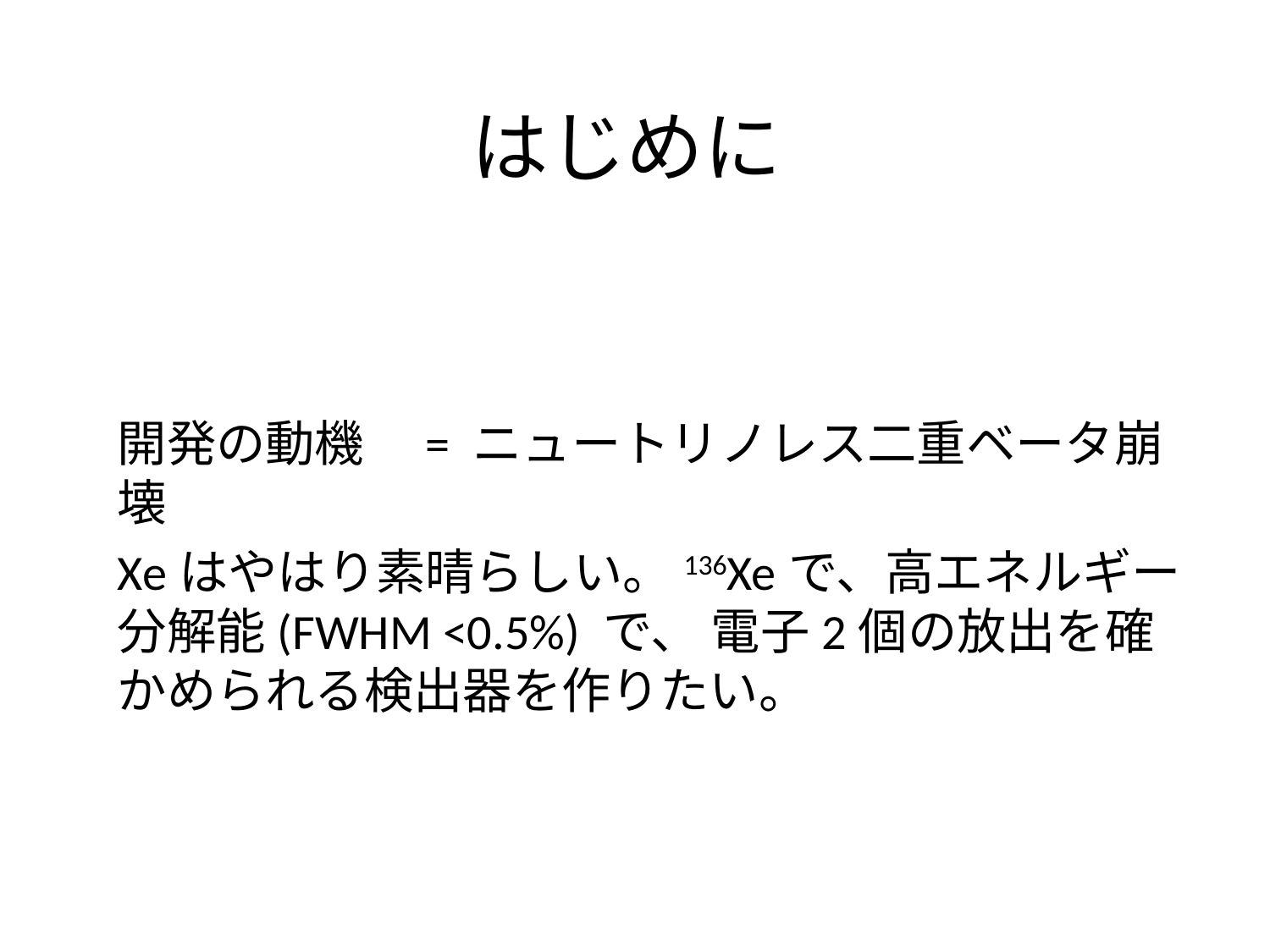

# はじめに
開発の動機　= ニュートリノレス二重ベータ崩壊
Xeはやはり素晴らしい。136Xeで、高エネルギー分解能(FWHM <0.5%) で、 電子2個の放出を確かめられる検出器を作りたい。